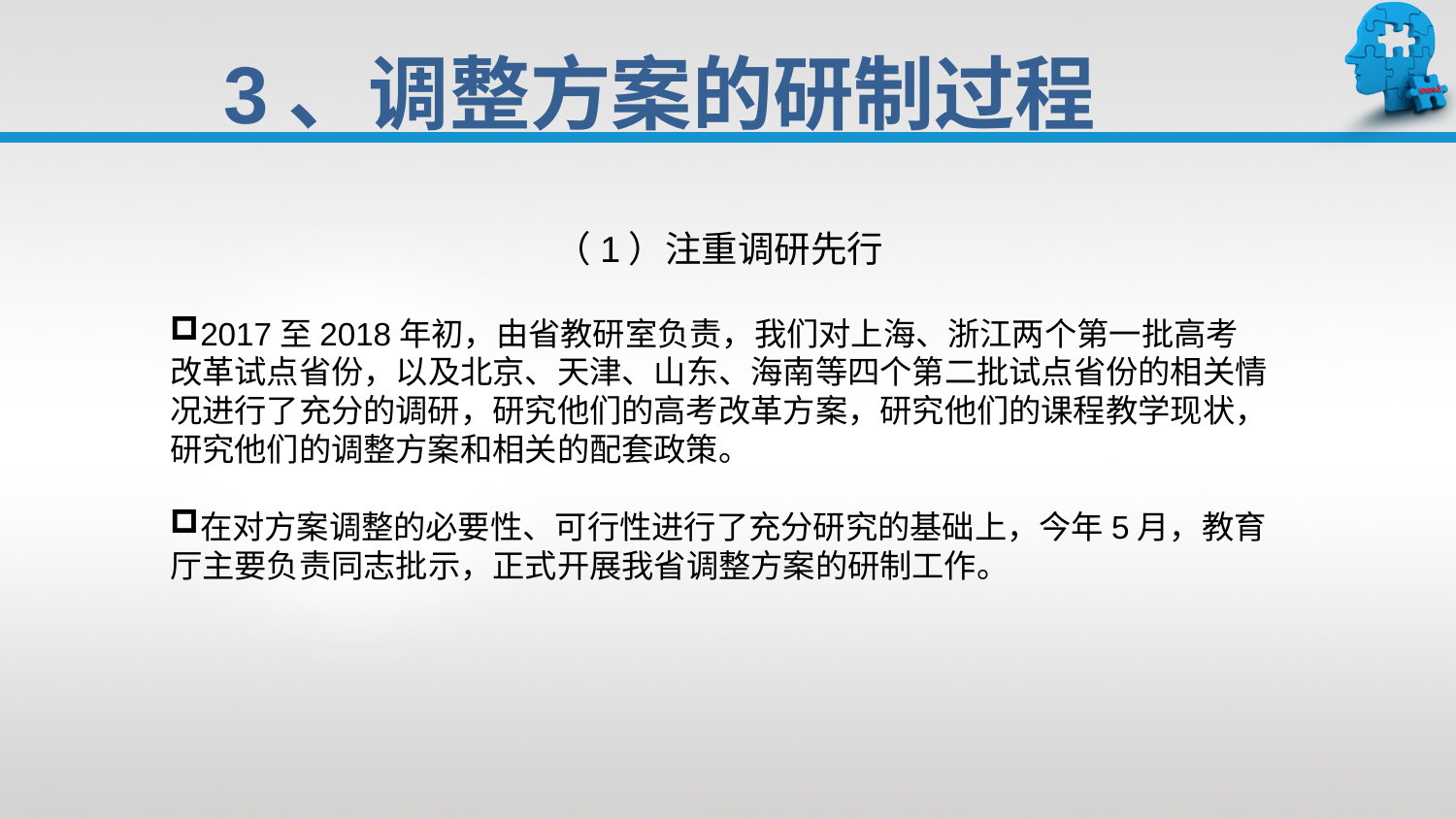

3、调整方案的研制过程
（1）注重调研先行

2017至2018年初，由省教研室负责，我们对上海、浙江两个第一批高考改革试点省份，以及北京、天津、山东、海南等四个第二批试点省份的相关情况进行了充分的调研，研究他们的高考改革方案，研究他们的课程教学现状，研究他们的调整方案和相关的配套政策。

在对方案调整的必要性、可行性进行了充分研究的基础上，今年5月，教育厅主要负责同志批示，正式开展我省调整方案的研制工作。